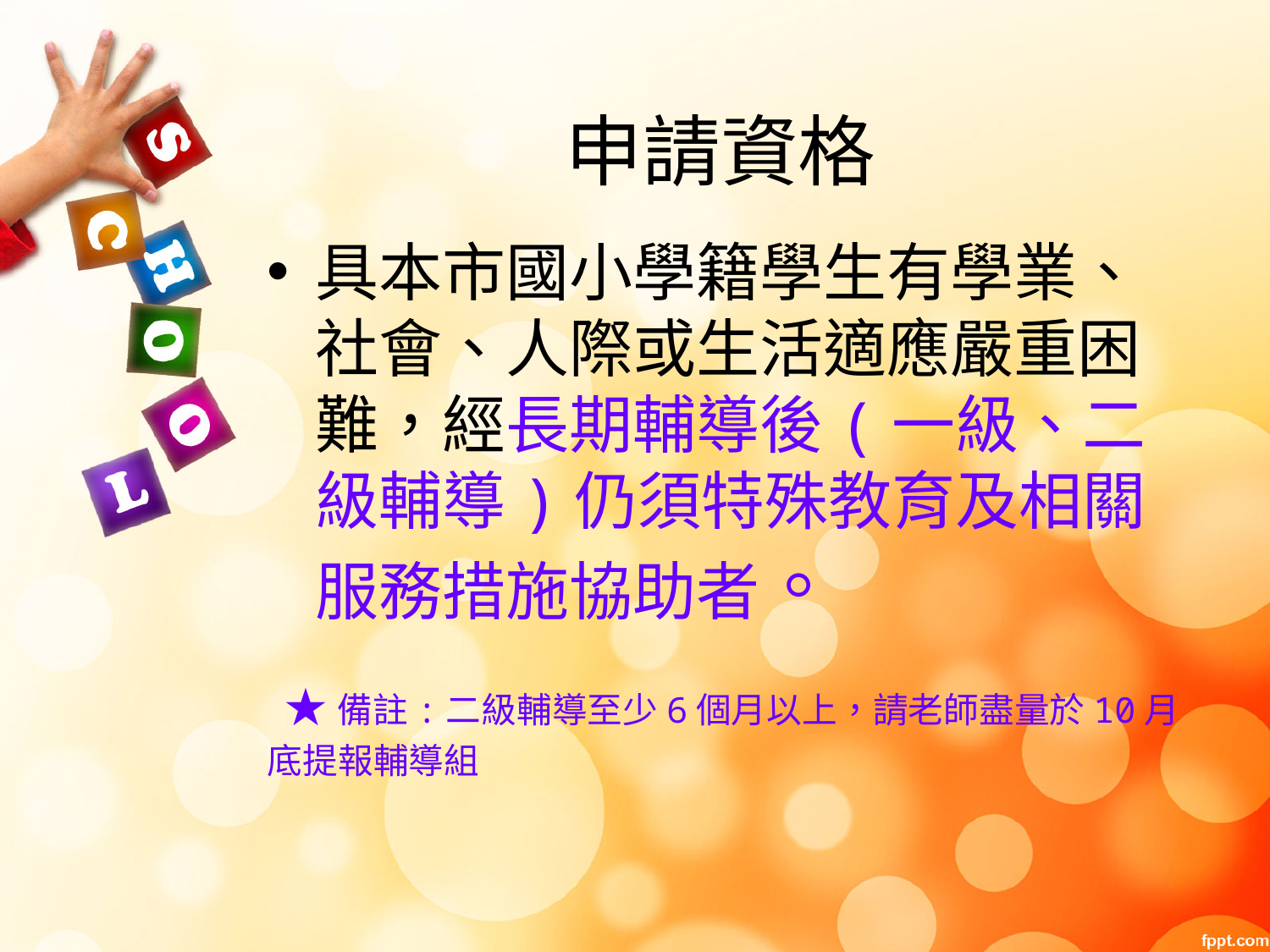

# 申請資格
具本市國小學籍學生有學業、社會、人際或生活適應嚴重困難，經長期輔導後(一級、二級輔導)仍須特殊教育及相關服務措施協助者。
 ★備註:二級輔導至少6個月以上，請老師盡量於10月底提報輔導組